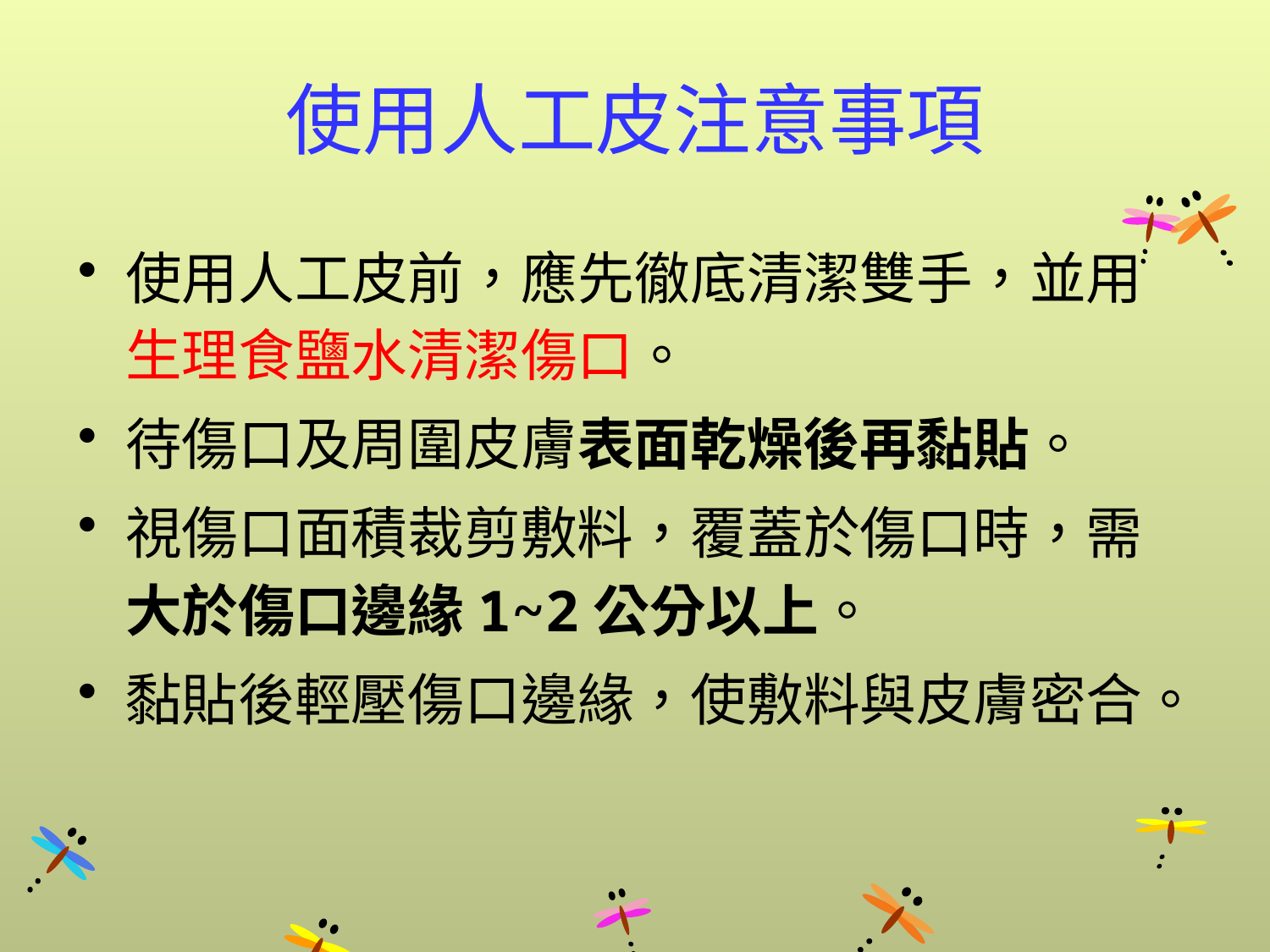

# 使用人工皮注意事項
使用人工皮前，應先徹底清潔雙手，並用生理食鹽水清潔傷口。
待傷口及周圍皮膚表面乾燥後再黏貼。
視傷口面積裁剪敷料，覆蓋於傷口時，需大於傷口邊緣1~2公分以上。
黏貼後輕壓傷口邊緣，使敷料與皮膚密合。